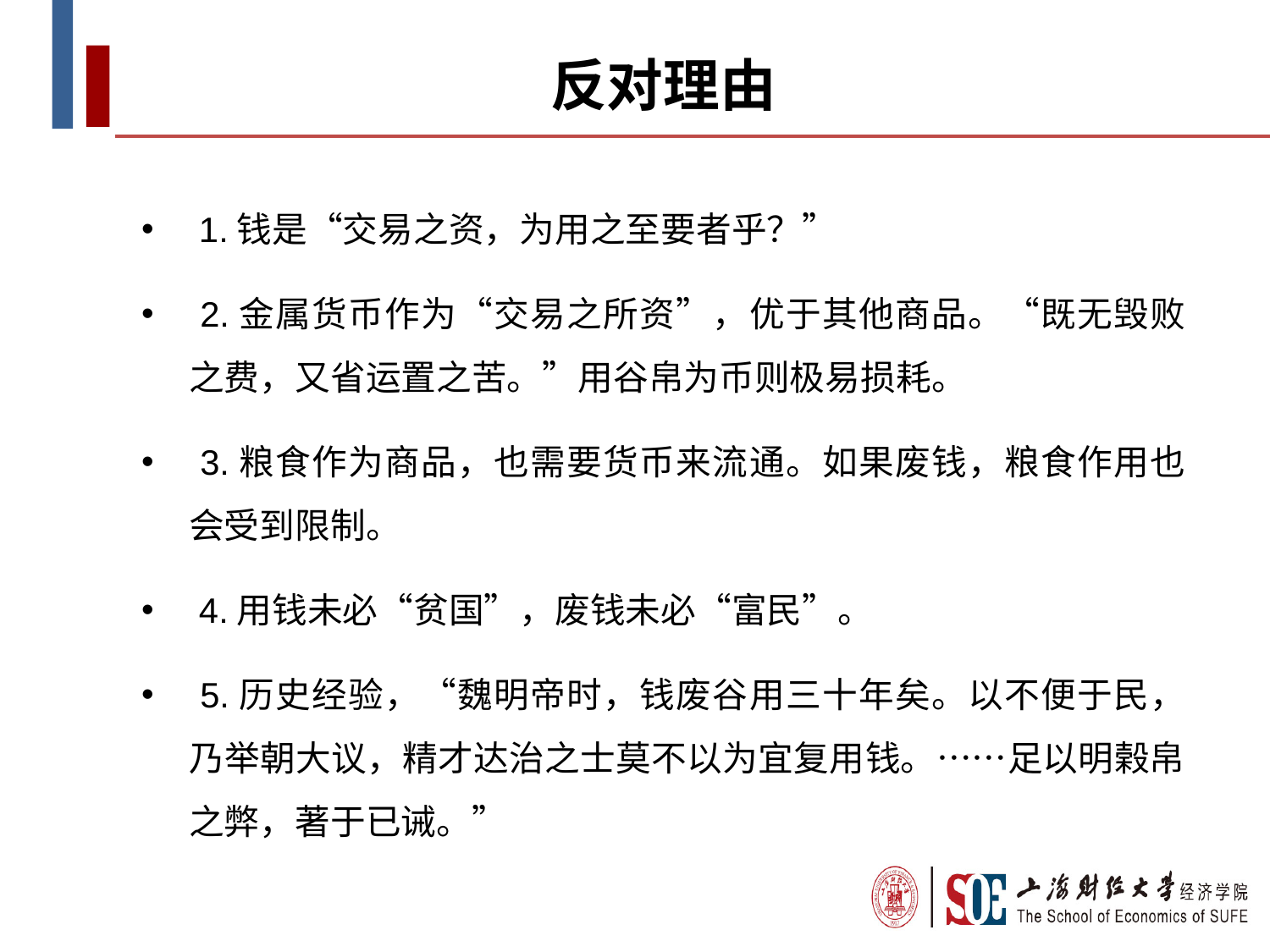

反对理由
 1.钱是“交易之资，为用之至要者乎？”
 2.金属货币作为“交易之所资”，优于其他商品。“既无毁败之费，又省运置之苦。”用谷帛为币则极易损耗。
 3.粮食作为商品，也需要货币来流通。如果废钱，粮食作用也会受到限制。
 4.用钱未必“贫国”，废钱未必“富民”。
 5.历史经验，“魏明帝时，钱废谷用三十年矣。以不便于民，乃举朝大议，精才达治之士莫不以为宜复用钱。……足以明榖帛之弊，著于已诫。”